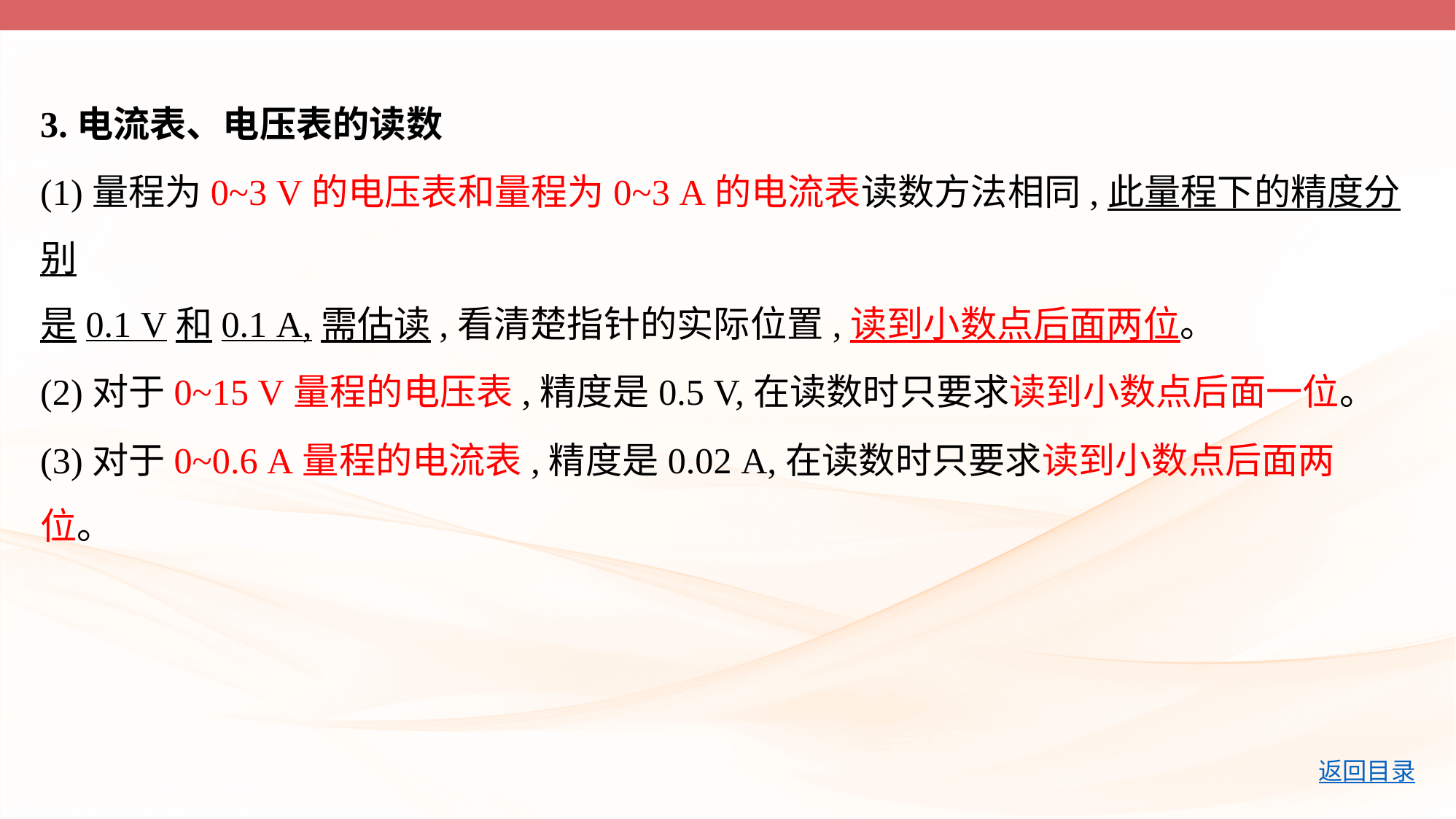

3.电流表、电压表的读数
(1)量程为0~3 V的电压表和量程为0~3 A的电流表读数方法相同,此量程下的精度分别
是0.1 V和0.1 A,需估读,看清楚指针的实际位置,读到小数点后面两位。
(2)对于0~15 V量程的电压表,精度是0.5 V,在读数时只要求读到小数点后面一位。
(3)对于0~0.6 A量程的电流表,精度是0.02 A,在读数时只要求读到小数点后面两位。